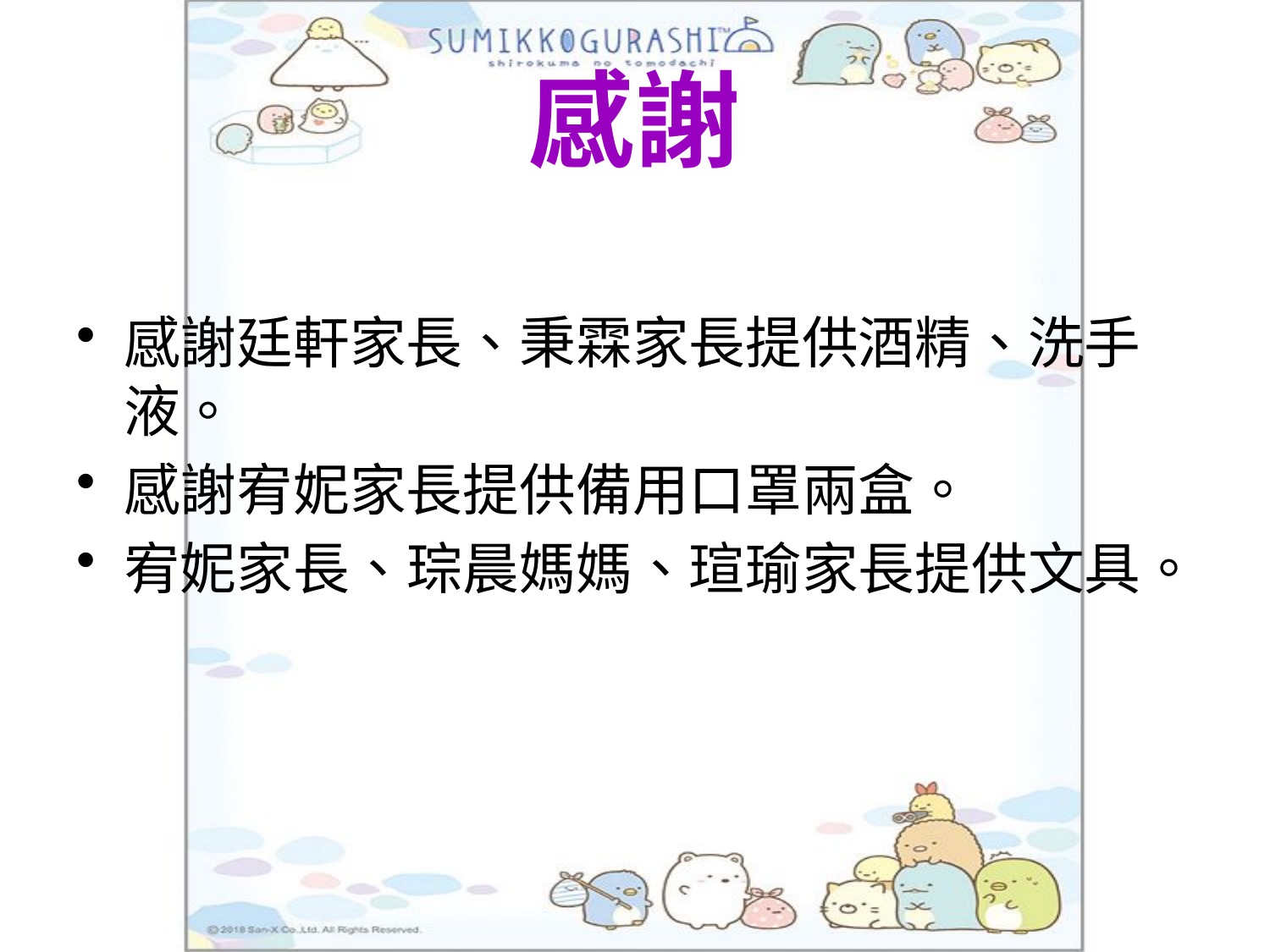

# 感謝

感謝廷軒家長、秉霖家長提供酒精、洗手液。
感謝宥妮家長提供備用口罩兩盒。
宥妮家長、琮晨媽媽、瑄瑜家長提供文具。